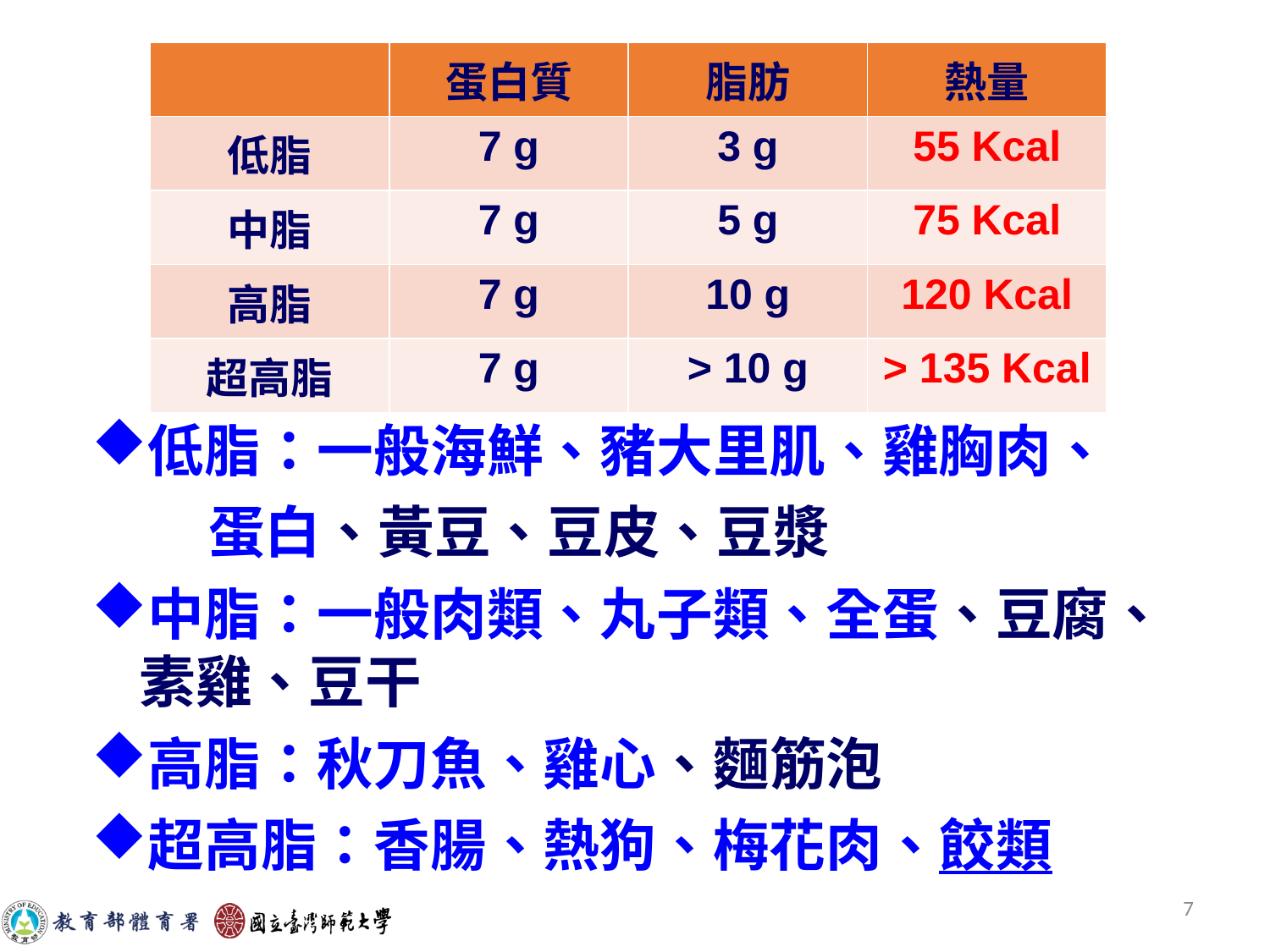

|  | 蛋白質 | 脂肪 | 熱量 |
| --- | --- | --- | --- |
| 低脂 | 7 g | 3 g | 55 Kcal |
| 中脂 | 7 g | 5 g | 75 Kcal |
| 高脂 | 7 g | 10 g | 120 Kcal |
| 超高脂 | 7 g | > 10 g | > 135 Kcal |
低脂：一般海鮮、豬大里肌、雞胸肉、
        蛋白、黃豆、豆皮、豆漿
中脂：一般肉類、丸子類、全蛋、豆腐、素雞、豆干
高脂：秋刀魚、雞心、麵筋泡
超高脂：香腸、熱狗、梅花肉、餃類
7